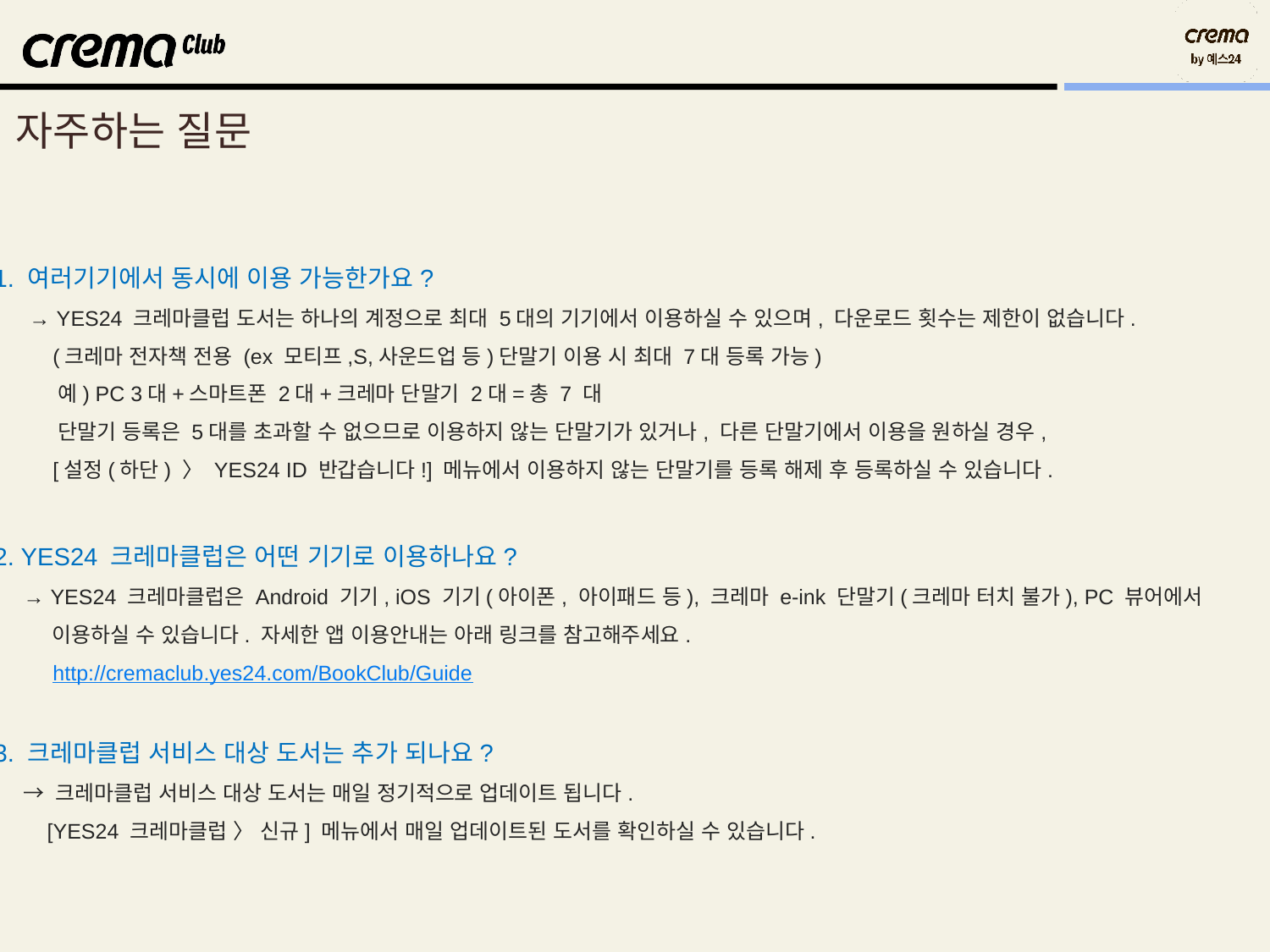

자주하는 질문
1. 여러기기에서 동시에 이용 가능한가요?
      → YES24 크레마클럽 도서는 하나의 계정으로 최대 5대의 기기에서 이용하실 수 있으며, 다운로드 횟수는 제한이 없습니다.
          (크레마 전자책 전용 (ex 모티프,S,사운드업 등)단말기 이용 시 최대 7대 등록 가능)
          예) PC 3대+스마트폰 2대+크레마 단말기 2대=총 7 대
          단말기 등록은 5대를 초과할 수 없으므로 이용하지 않는 단말기가 있거나, 다른 단말기에서 이용을 원하실 경우,
          [설정(하단) 〉 YES24 ID 반갑습니다!] 메뉴에서 이용하지 않는 단말기를 등록 해제 후 등록하실 수 있습니다.

2. YES24 크레마클럽은 어떤 기기로 이용하나요?
     → YES24 크레마클럽은 Android 기기, iOS 기기(아이폰, 아이패드 등), 크레마 e-ink 단말기(크레마 터치 불가), PC 뷰어에서
         이용하실 수 있습니다. 자세한 앱 이용안내는 아래 링크를 참고해주세요.
          http://cremaclub.yes24.com/BookClub/Guide

3. 크레마클럽 서비스 대상 도서는 추가 되나요?
     → 크레마클럽 서비스 대상 도서는 매일 정기적으로 업데이트 됩니다.
         [YES24 크레마클럽 〉 신규] 메뉴에서 매일 업데이트된 도서를 확인하실 수 있습니다.